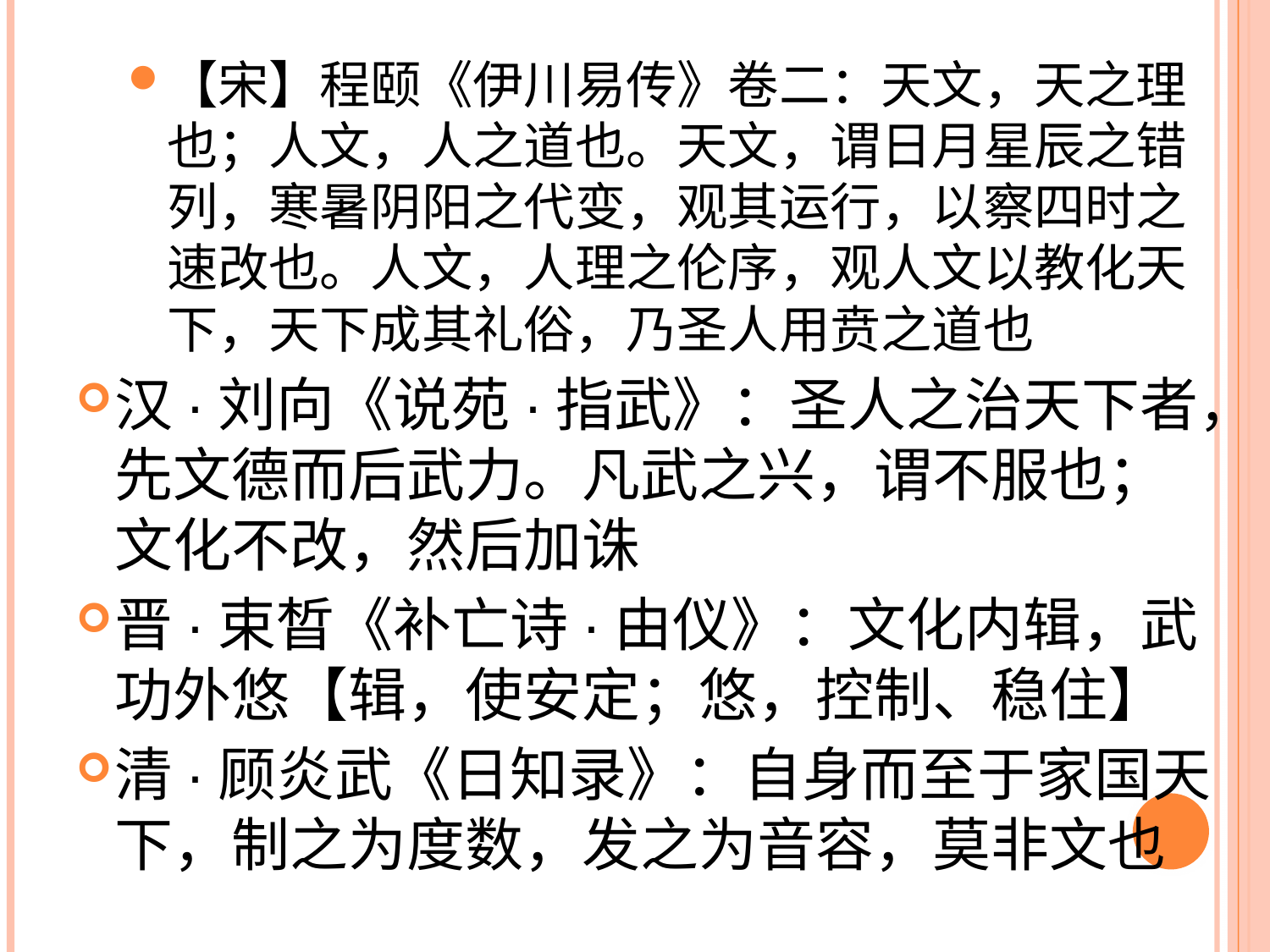

【宋】程颐《伊川易传》卷二：天文，天之理也；人文，人之道也。天文，谓日月星辰之错列，寒暑阴阳之代变，观其运行，以察四时之速改也。人文，人理之伦序，观人文以教化天下，天下成其礼俗，乃圣人用贲之道也
汉·刘向《说苑·指武》：圣人之治天下者，先文德而后武力。凡武之兴，谓不服也；文化不改，然后加诛
晋·束晳《补亡诗·由仪》：文化内辑，武功外悠【辑，使安定；悠，控制、稳住】
清·顾炎武《日知录》：自身而至于家国天下，制之为度数，发之为音容，莫非文也